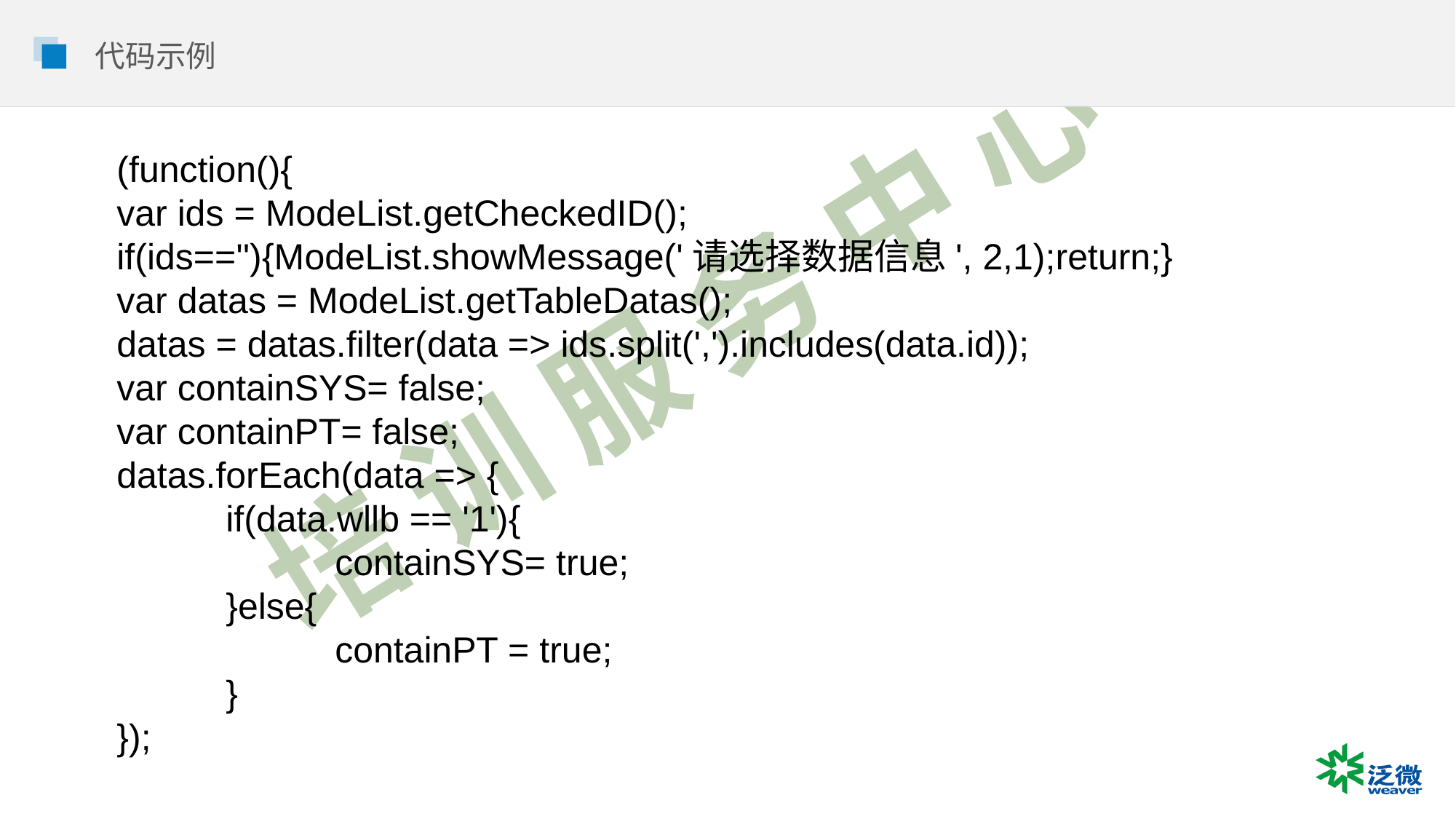

代码示例

(function(){
var ids = ModeList.getCheckedID();
if(ids==''){ModeList.showMessage('请选择数据信息', 2,1);return;}
var datas = ModeList.getTableDatas();
datas = datas.filter(data => ids.split(',').includes(data.id));
var containSYS= false;
var containPT= false;
datas.forEach(data => {
	if(data.wllb == '1'){
		containSYS= true;
	}else{
		containPT = true;
	}
});